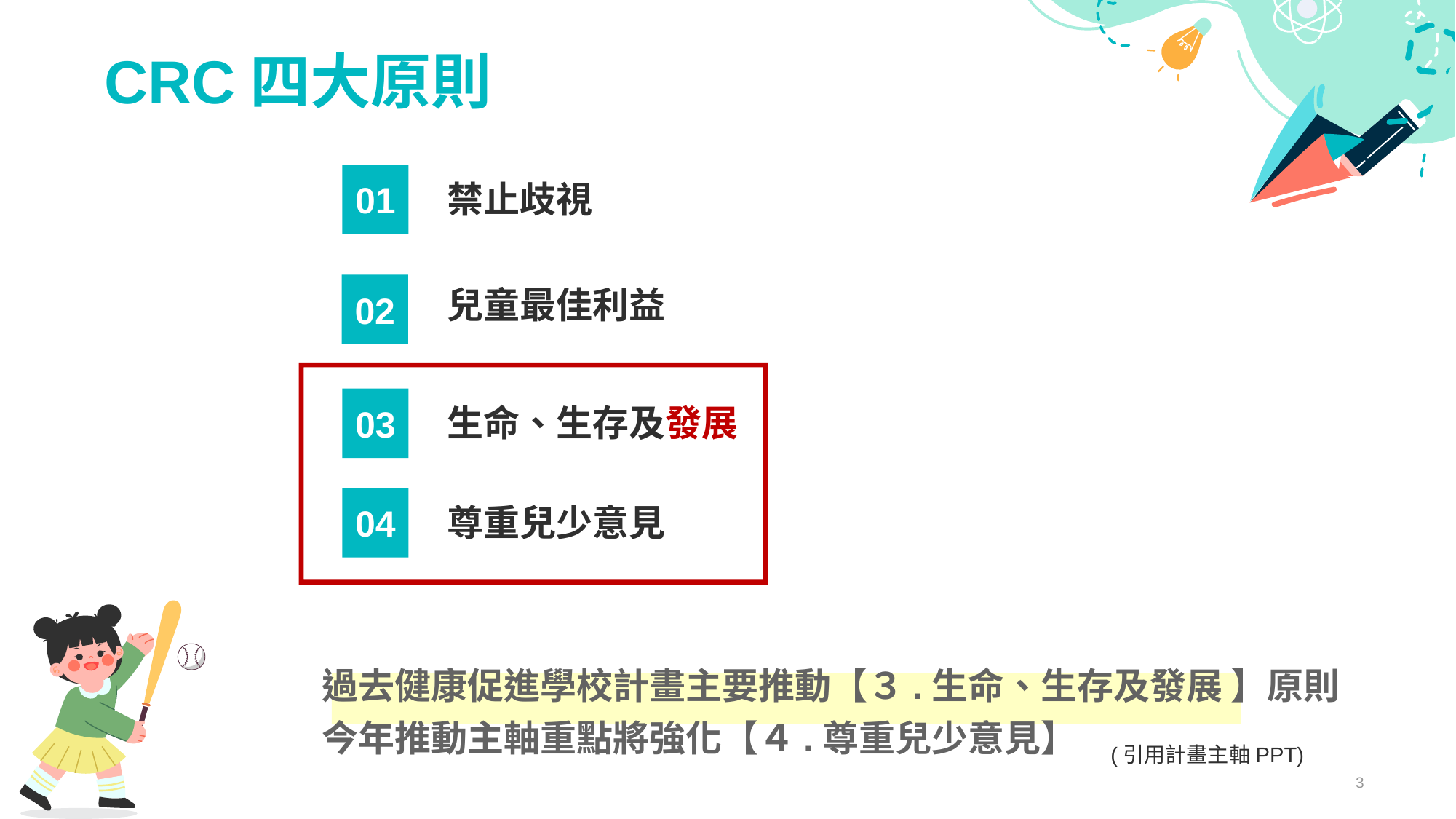

CRC四大原則
禁止歧視
01
兒童最佳利益
02

生命、生存及發展
03
尊重兒少意見
04

過去健康促進學校計畫主要推動【３.生命、生存及發展 】原則
今年推動主軸重點將強化【４.尊重兒少意見】

(引用計畫主軸PPT)
3